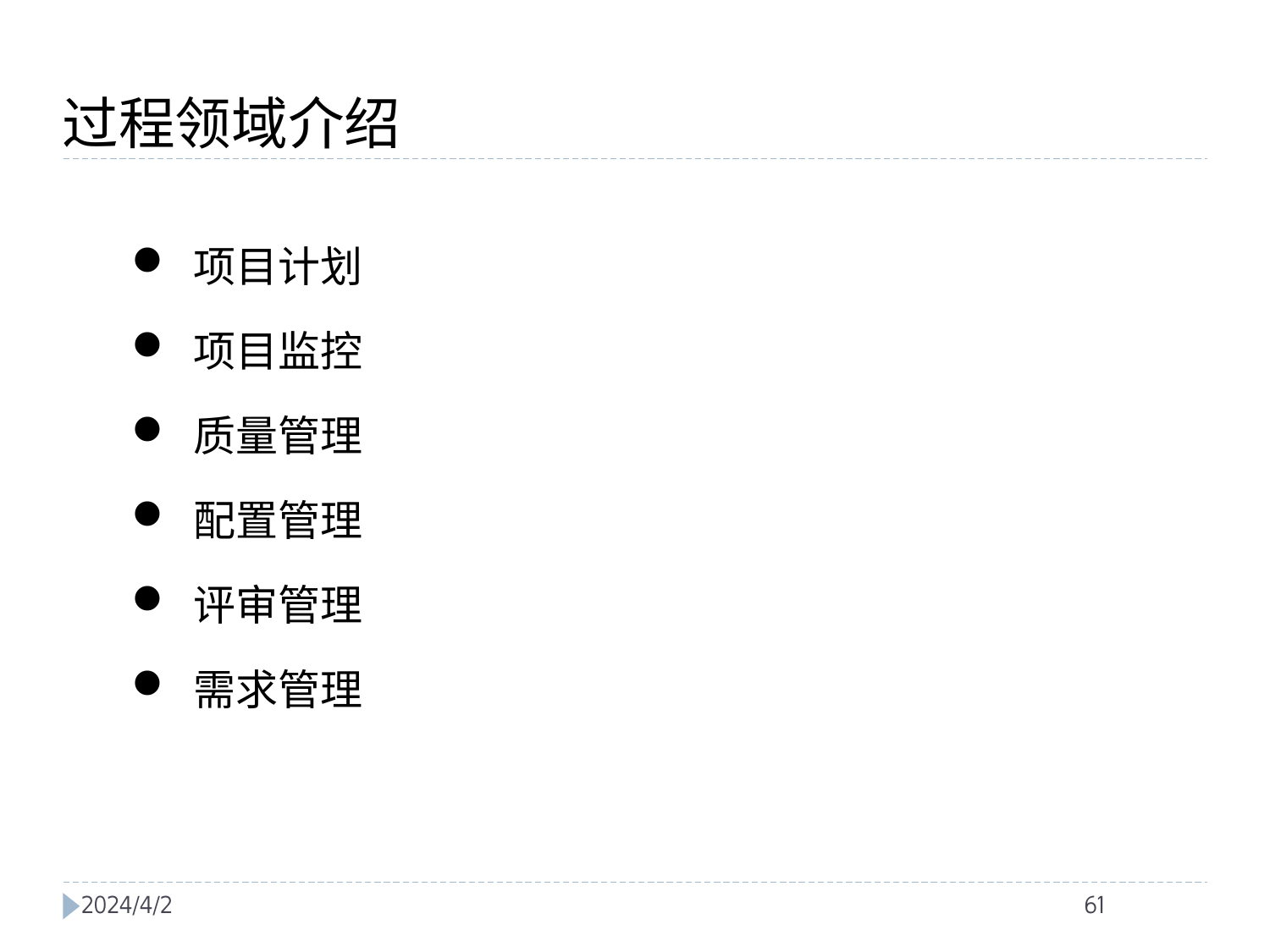

过程领域介绍
 项目计划
 项目监控
 质量管理
 配置管理
 评审管理
 需求管理

2024/4/2
61